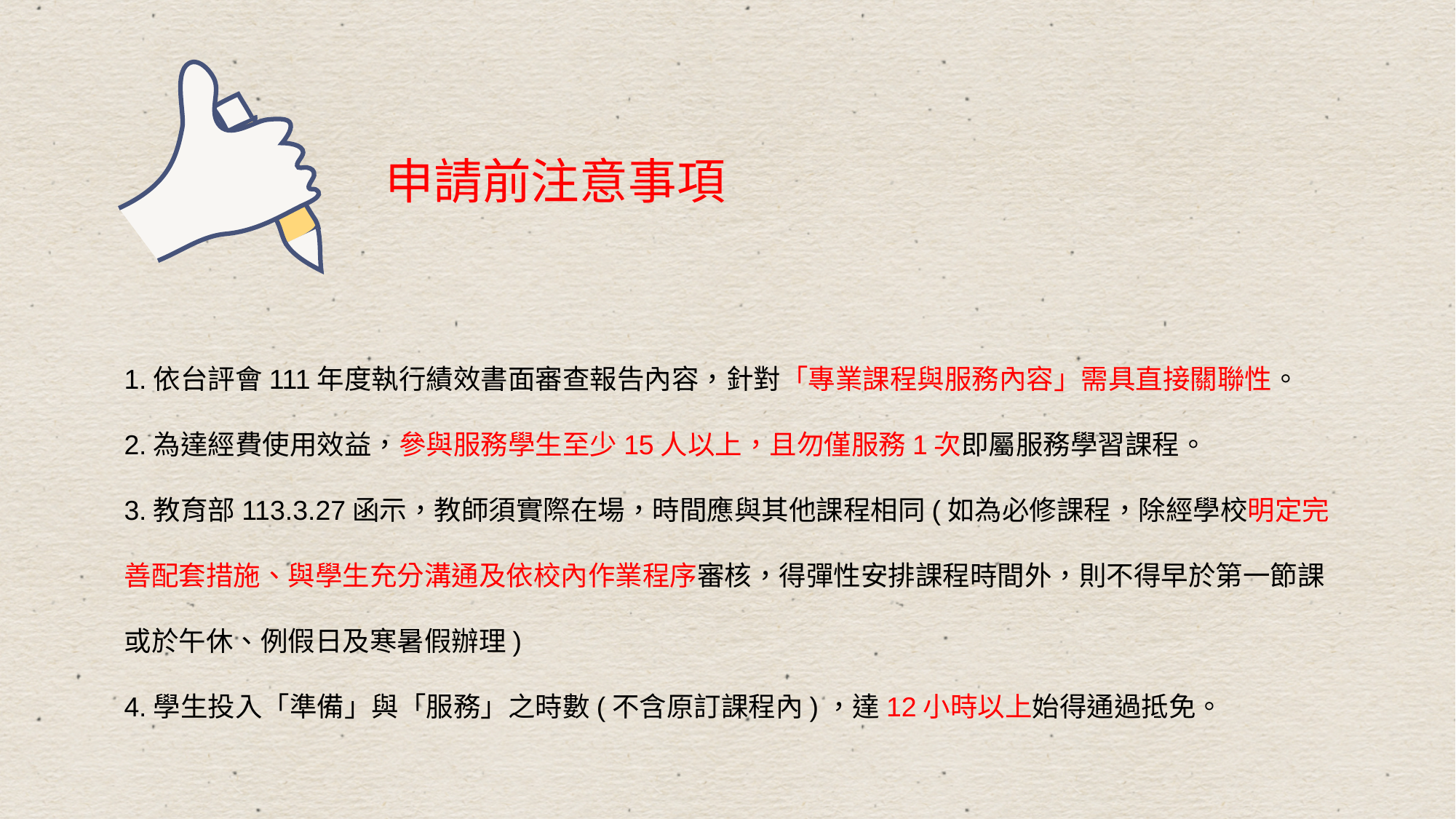

申請前注意事項
1.依台評會111年度執行績效書面審查報告內容，針對「專業課程與服務內容」需具直接關聯性。
2.為達經費使用效益，參與服務學生至少15人以上，且勿僅服務1次即屬服務學習課程。
3.教育部113.3.27函示，教師須實際在場，時間應與其他課程相同(如為必修課程，除經學校明定完善配套措施、與學生充分溝通及依校內作業程序審核，得彈性安排課程時間外，則不得早於第一節課或於午休、例假日及寒暑假辦理)
4.學生投入「準備」與「服務」之時數(不含原訂課程內)，達12小時以上始得通過抵免。